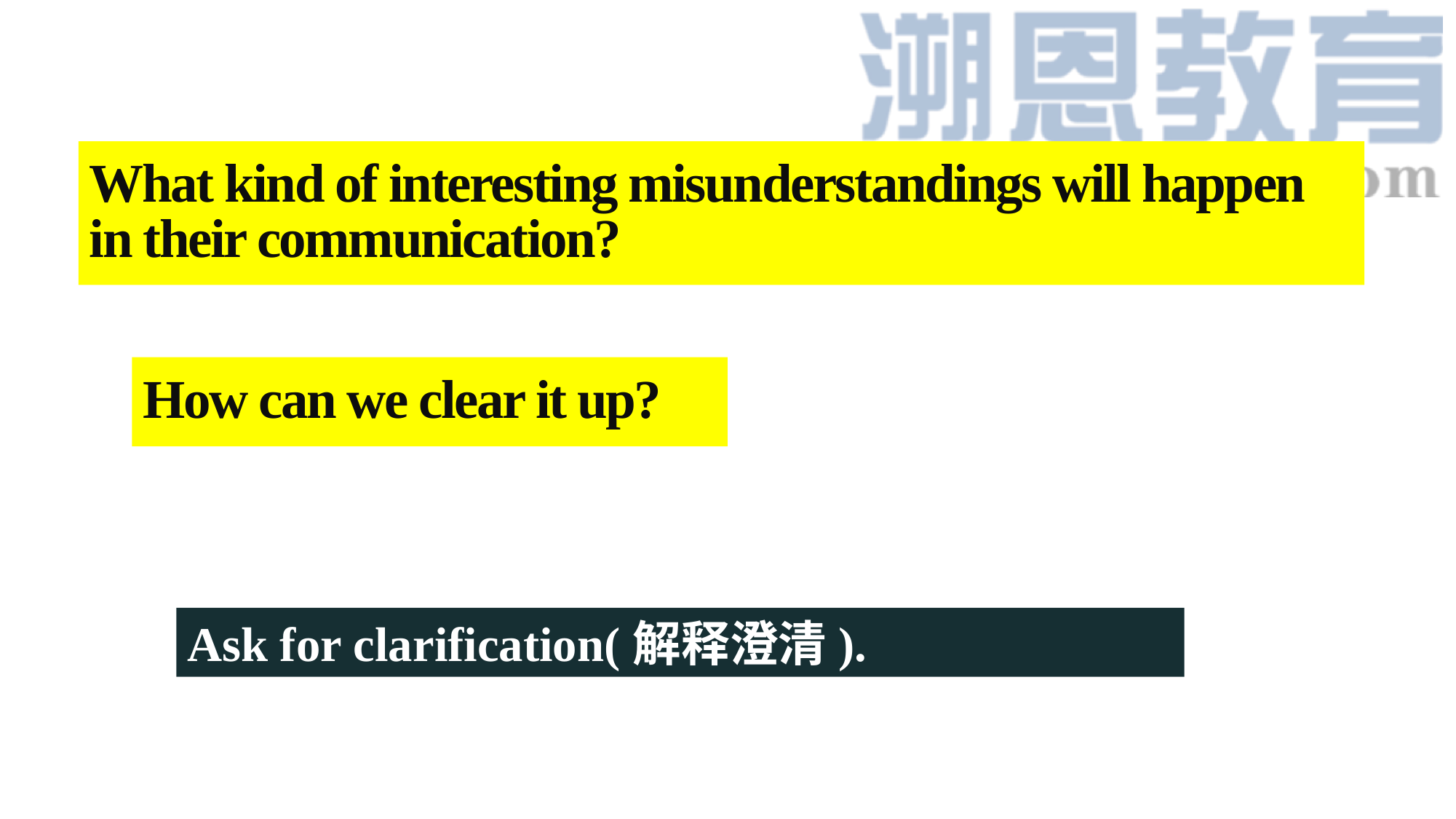

# What kind of interesting misunderstandings will happen in their communication?

How can we clear it up?
Ask for clarification(解释澄清).